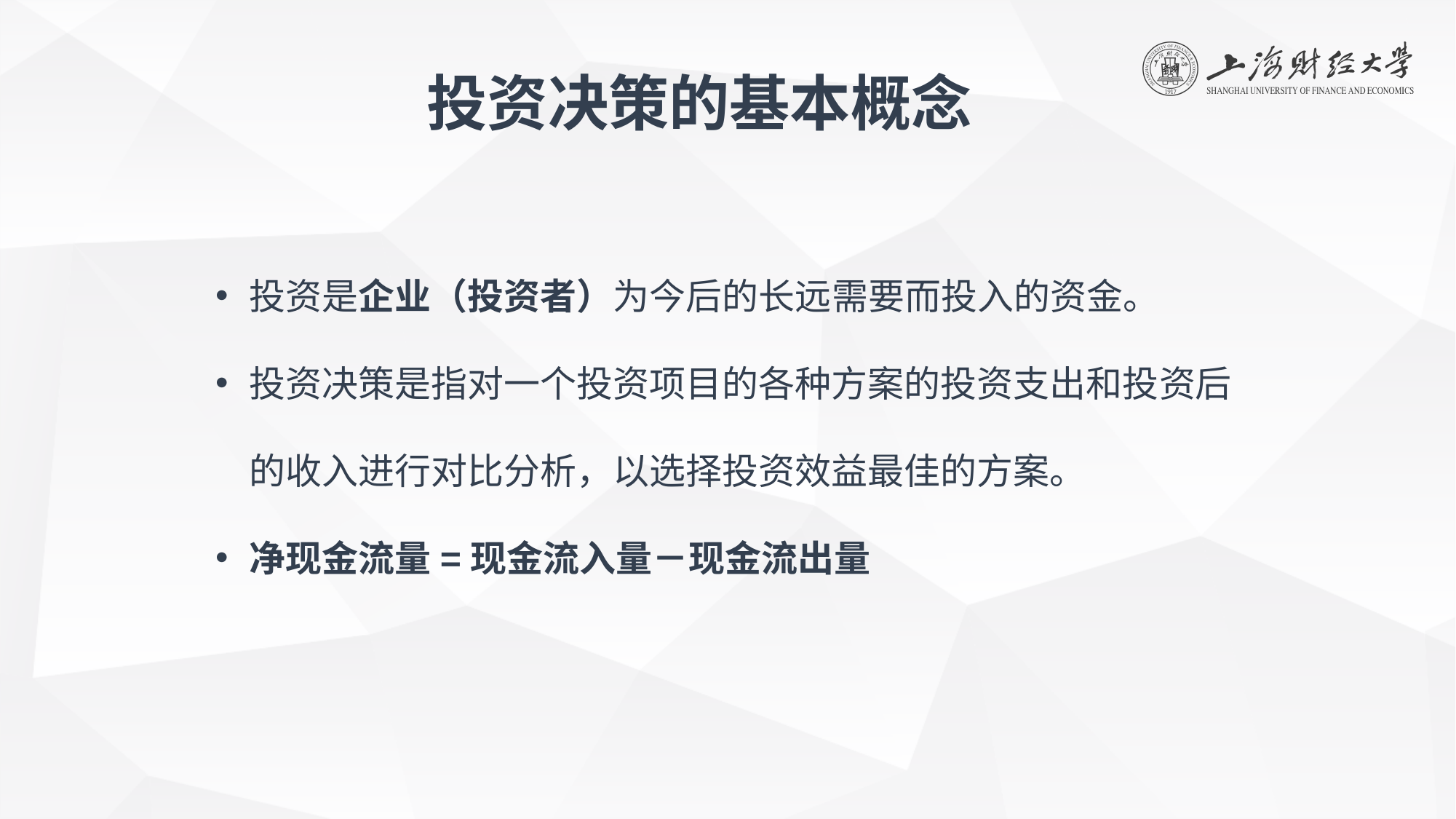

投资决策的基本概念
投资是企业（投资者）为今后的长远需要而投入的资金。
投资决策是指对一个投资项目的各种方案的投资支出和投资后的收入进行对比分析，以选择投资效益最佳的方案。
净现金流量=现金流入量－现金流出量